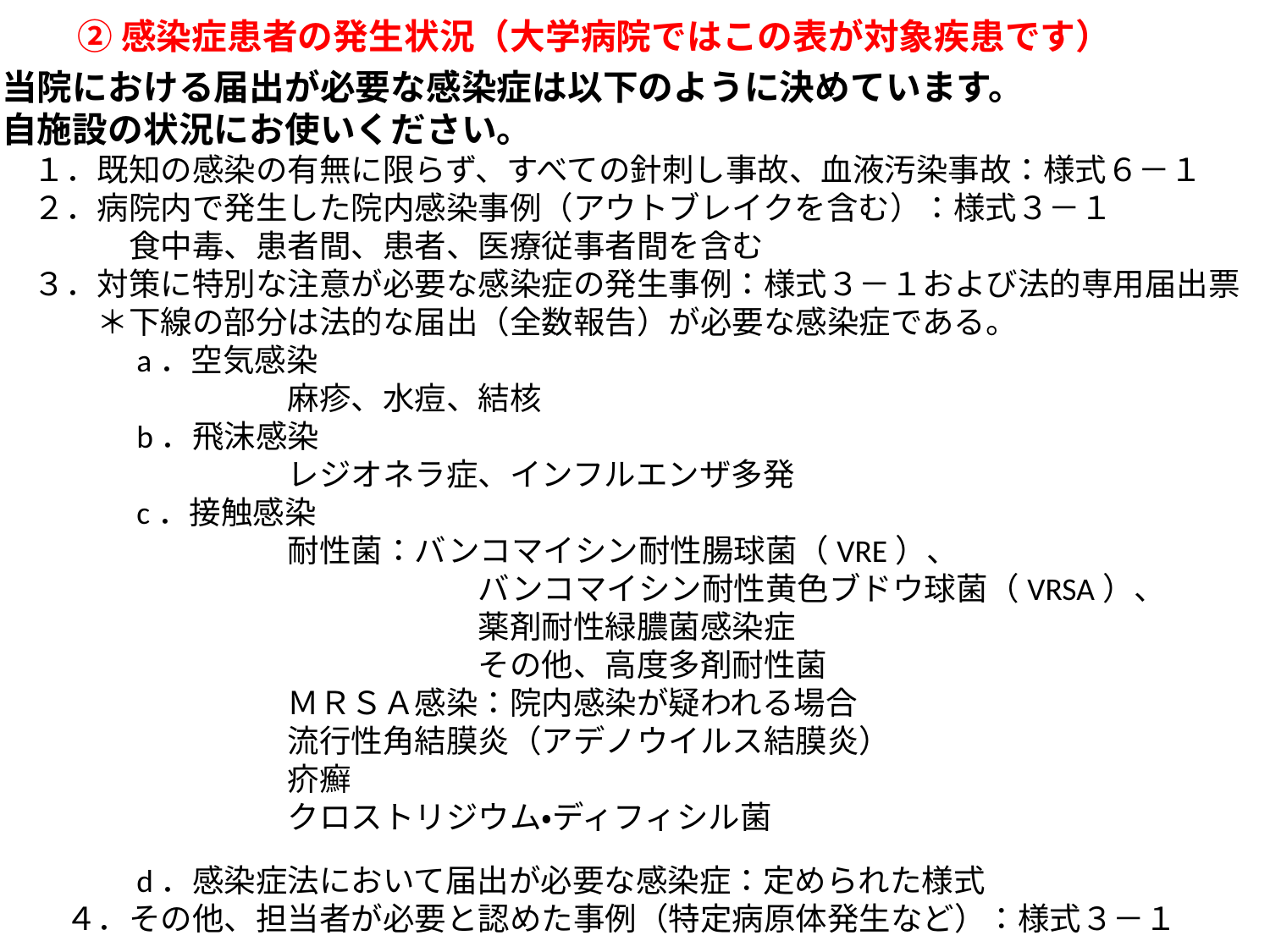

②感染症患者の発生状況（大学病院ではこの表が対象疾患です）
当院における届出が必要な感染症は以下のように決めています。
自施設の状況にお使いください。
　１．既知の感染の有無に限らず、すべての針刺し事故、血液汚染事故：様式６－１
　２．病院内で発生した院内感染事例（アウトブレイクを含む）：様式３－１
　　　　食中毒、患者間、患者、医療従事者間を含む
　３．対策に特別な注意が必要な感染症の発生事例：様式３－１および法的専用届出票
　　　＊下線の部分は法的な届出（全数報告）が必要な感染症である。
　　　　a．空気感染
　　　　　　　　　麻疹、水痘、結核
　　　　b．飛沫感染
　　　　　　　　　レジオネラ症、インフルエンザ多発
　　　　c．接触感染
　　　　　　　　　耐性菌：バンコマイシン耐性腸球菌（VRE）、
　　　　　　　　　　　　　　　バンコマイシン耐性黄色ブドウ球菌（VRSA）、
　　　　　　　　　　　　　　　薬剤耐性緑膿菌感染症
　　　　　　　　　　　　　　　その他、高度多剤耐性菌
　　　　　　　　　ＭＲＳＡ感染：院内感染が疑われる場合
　　　　　　　　　流行性角結膜炎（アデノウイルス結膜炎）
　　　　　　　　　疥癬
　　　　　　　　　クロストリジウム・ディフィシル菌

　　　　d．感染症法において届出が必要な感染症：定められた様式
　　４．その他、担当者が必要と認めた事例（特定病原体発生など）：様式３－１